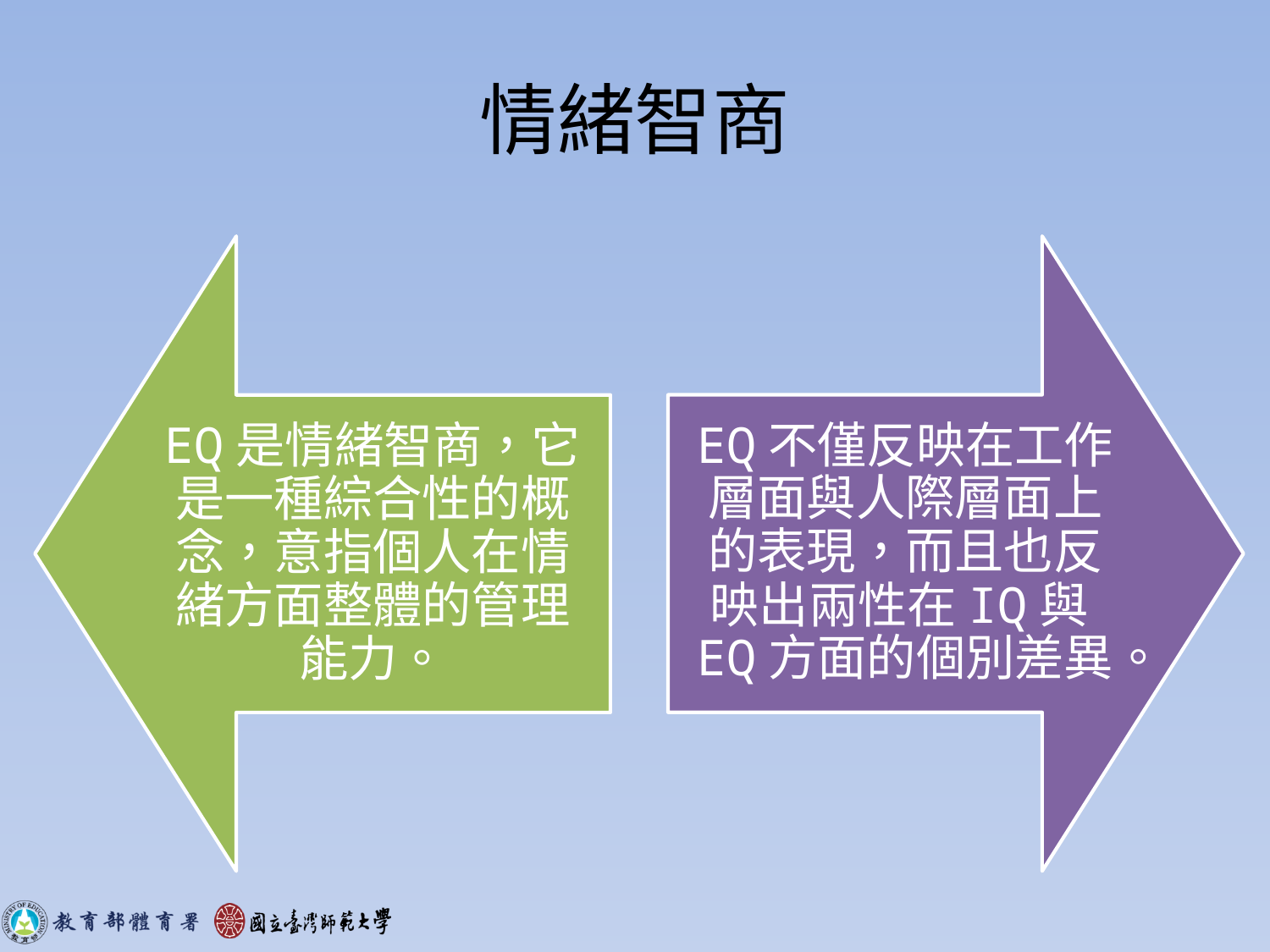

# 情緒智商
EQ是情緒智商，它是一種綜合性的概念，意指個人在情緒方面整體的管理能力。
EQ不僅反映在工作層面與人際層面上的表現，而且也反映出兩性在IQ與EQ方面的個別差異。